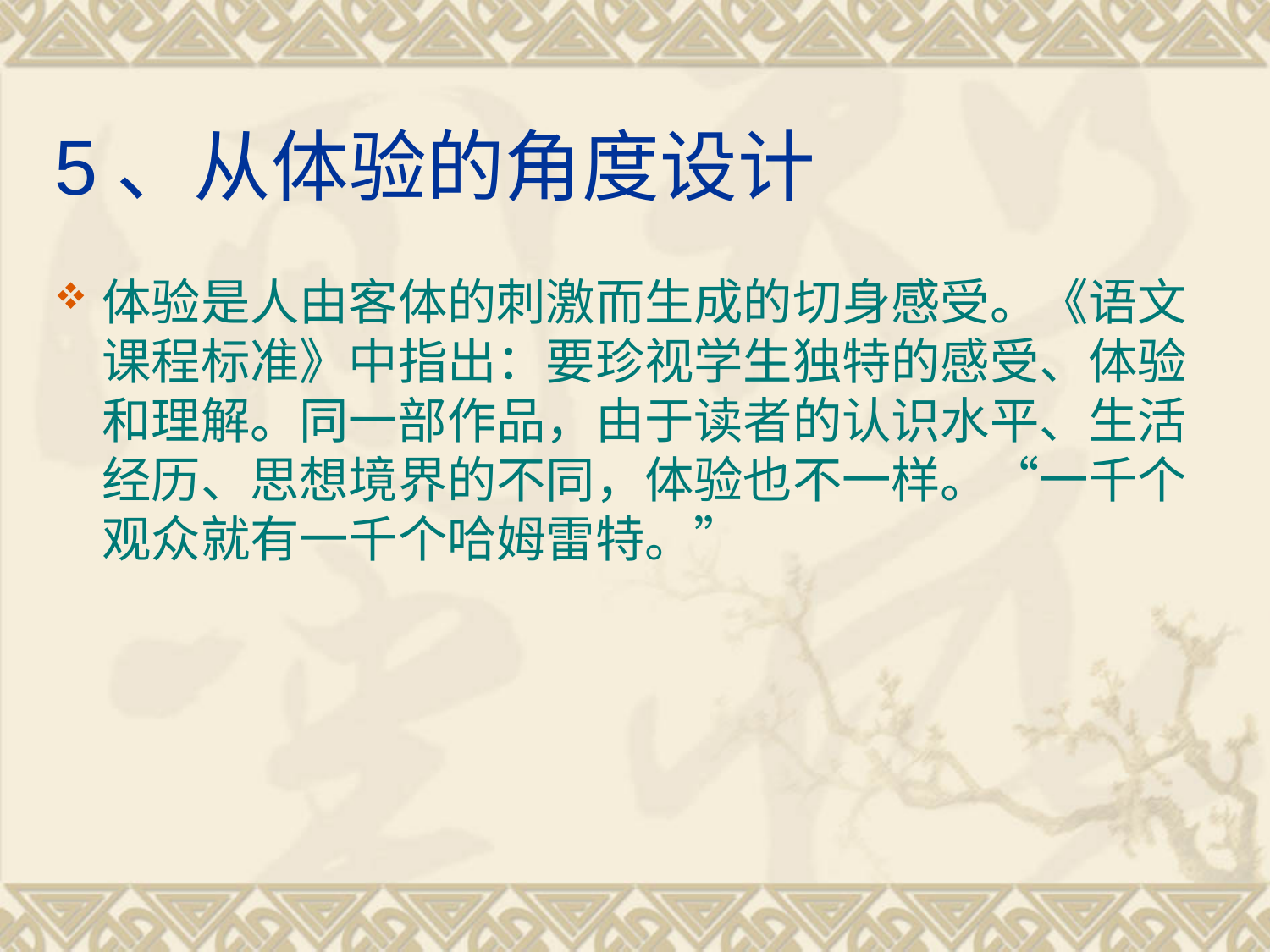

# 5、从体验的角度设计
体验是人由客体的刺激而生成的切身感受。《语文课程标准》中指出：要珍视学生独特的感受、体验和理解。同一部作品，由于读者的认识水平、生活经历、思想境界的不同，体验也不一样。“一千个观众就有一千个哈姆雷特。”